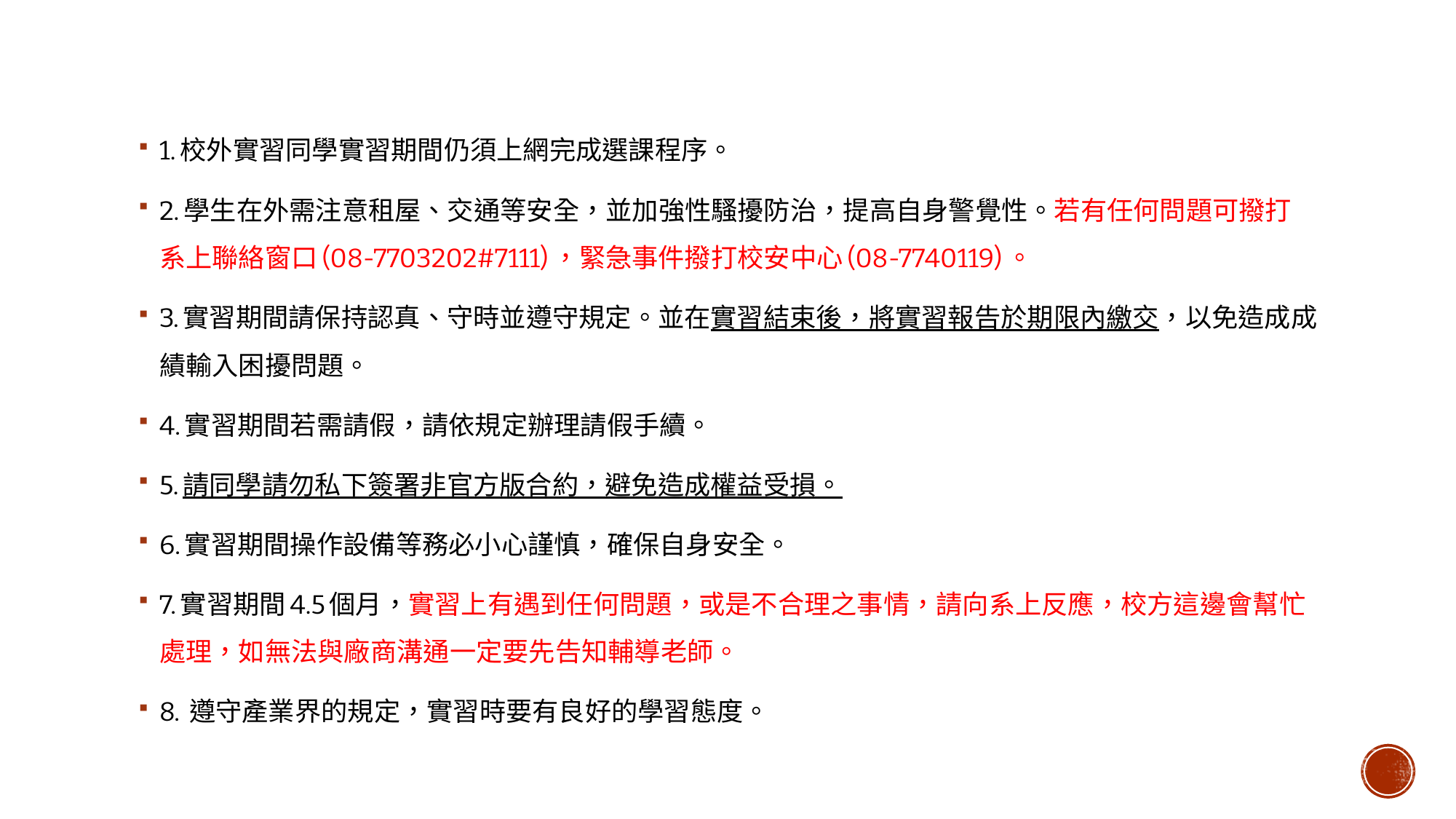

1.校外實習同學實習期間仍須上網完成選課程序。
2.學生在外需注意租屋、交通等安全，並加強性騷擾防治，提高自身警覺性。若有任何問題可撥打系上聯絡窗口(08-7703202#7111)，緊急事件撥打校安中心(08-7740119)。
3.實習期間請保持認真、守時並遵守規定。並在實習結束後，將實習報告於期限內繳交，以免造成成績輸入困擾問題。
4.實習期間若需請假，請依規定辦理請假手續。
5.請同學請勿私下簽署非官方版合約，避免造成權益受損。
6.實習期間操作設備等務必小心謹慎，確保自身安全。
7.實習期間4.5個月，實習上有遇到任何問題，或是不合理之事情，請向系上反應，校方這邊會幫忙處理，如無法與廠商溝通一定要先告知輔導老師。
8. 遵守產業界的規定，實習時要有良好的學習態度。